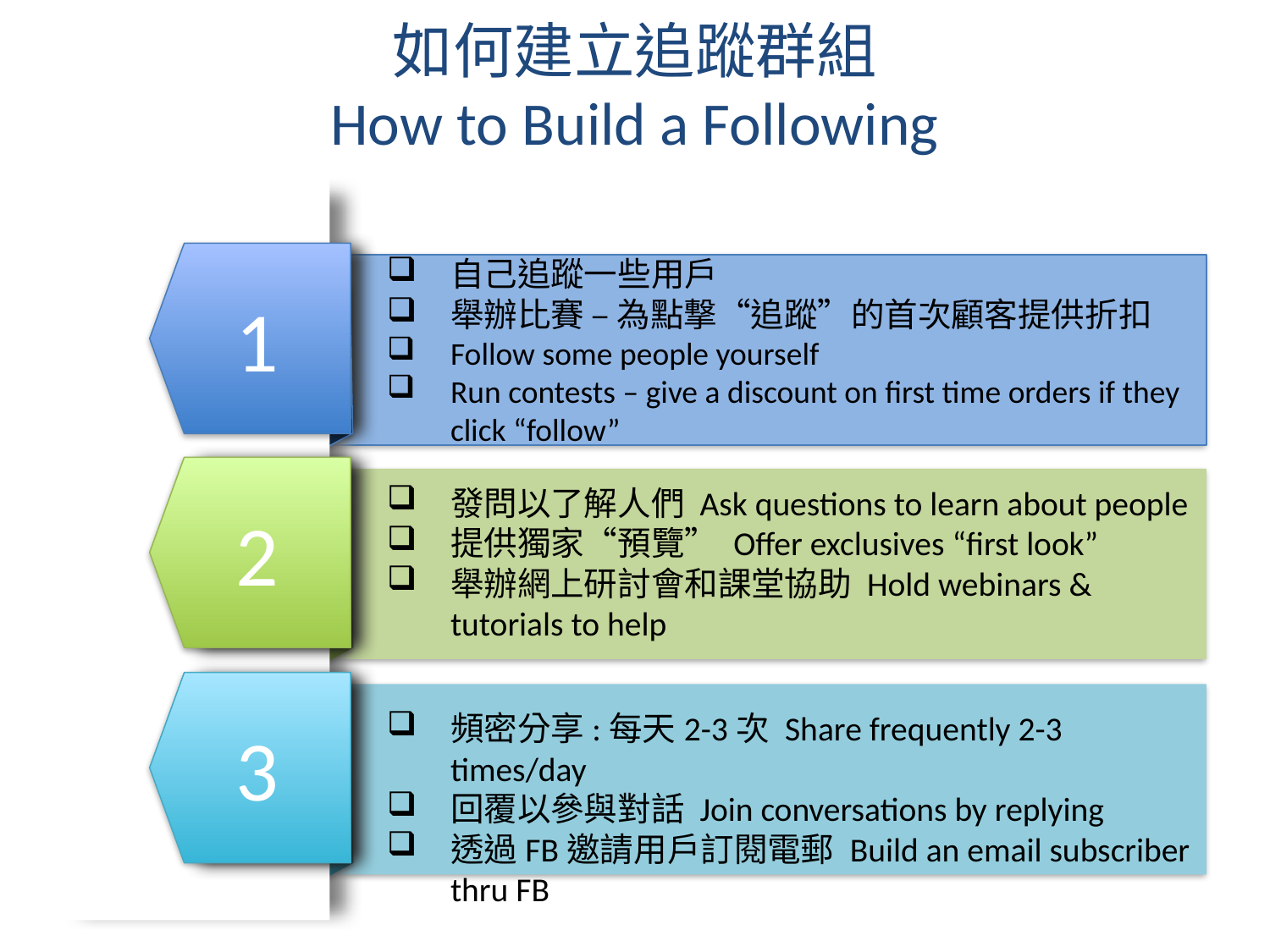

# 如何建立追蹤群組 How to Build a Following

自己追蹤一些用戶
舉辦比賽 – 為點撃“追蹤”的首次顧客提供折扣
Follow some people yourself
Run contests – give a discount on first time orders if they click “follow”

1
發問以了解人們 Ask questions to learn about people
提供獨家“預覽” Offer exclusives “first look”
舉辦網上研討會和課堂協助 Hold webinars & tutorials to help

2
頻密分享:每天2-3次 Share frequently 2-3 times/day
回覆以參與對話 Join conversations by replying
透過FB邀請用戶訂閱電郵 Build an email subscriber thru FB
3